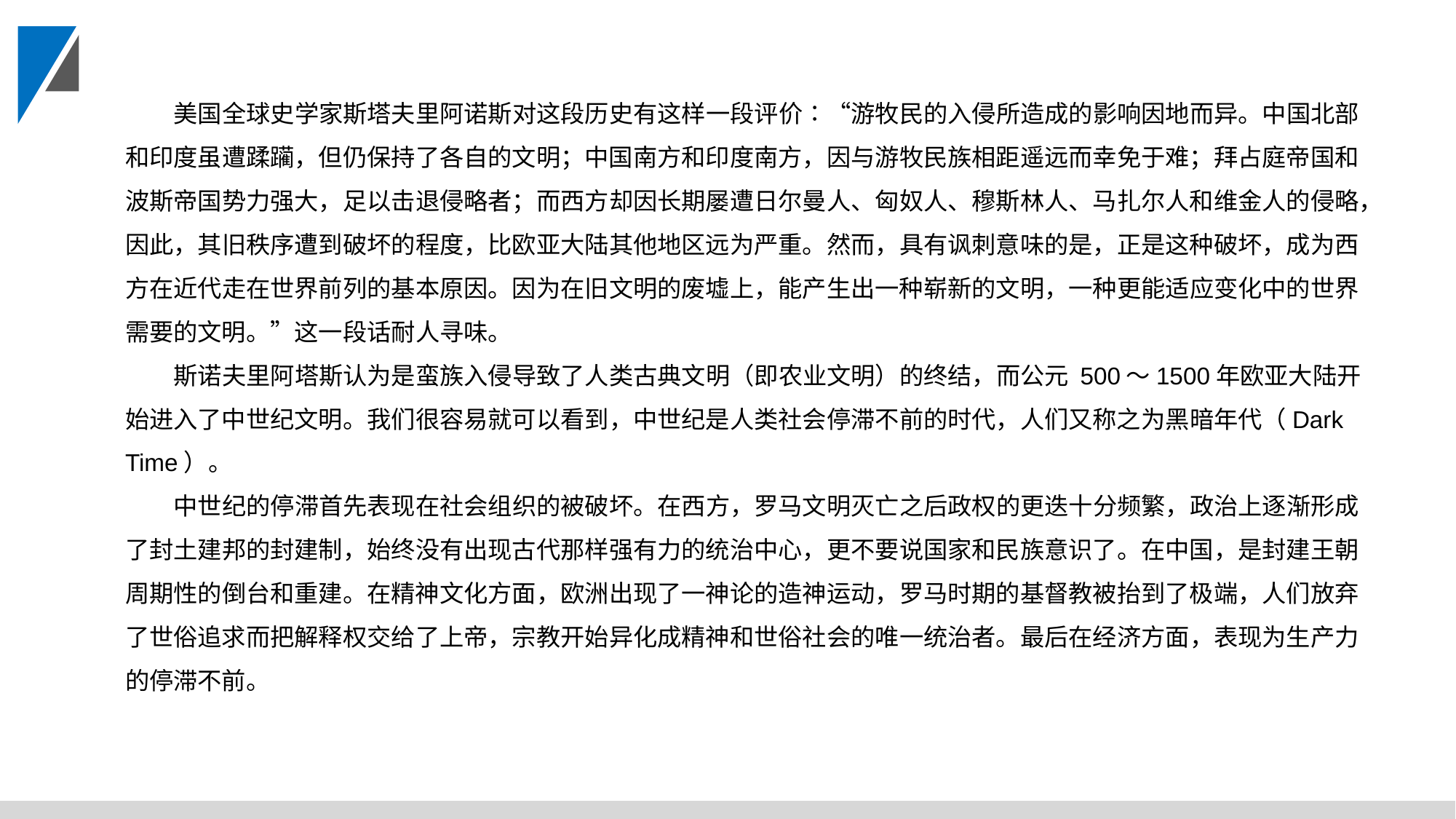

美国全球史学家斯塔夫里阿诺斯对这段历史有这样一段评价∶“游牧民的入侵所造成的影响因地而异。中国北部和印度虽遭蹂躏，但仍保持了各自的文明；中国南方和印度南方，因与游牧民族相距遥远而幸免于难；拜占庭帝国和波斯帝国势力强大，足以击退侵略者；而西方却因长期屡遭日尔曼人、匈奴人、穆斯林人、马扎尔人和维金人的侵略，因此，其旧秩序遭到破坏的程度，比欧亚大陆其他地区远为严重。然而，具有讽刺意味的是，正是这种破坏，成为西方在近代走在世界前列的基本原因。因为在旧文明的废墟上，能产生出一种崭新的文明，一种更能适应变化中的世界需要的文明。”这一段话耐人寻味。
斯诺夫里阿塔斯认为是蛮族入侵导致了人类古典文明（即农业文明）的终结，而公元 500～1500年欧亚大陆开始进入了中世纪文明。我们很容易就可以看到，中世纪是人类社会停滞不前的时代，人们又称之为黑暗年代（Dark Time）。
中世纪的停滞首先表现在社会组织的被破坏。在西方，罗马文明灭亡之后政权的更迭十分频繁，政治上逐渐形成了封土建邦的封建制，始终没有出现古代那样强有力的统治中心，更不要说国家和民族意识了。在中国，是封建王朝周期性的倒台和重建。在精神文化方面，欧洲出现了一神论的造神运动，罗马时期的基督教被抬到了极端，人们放弃了世俗追求而把解释权交给了上帝，宗教开始异化成精神和世俗社会的唯一统治者。最后在经济方面，表现为生产力的停滞不前。